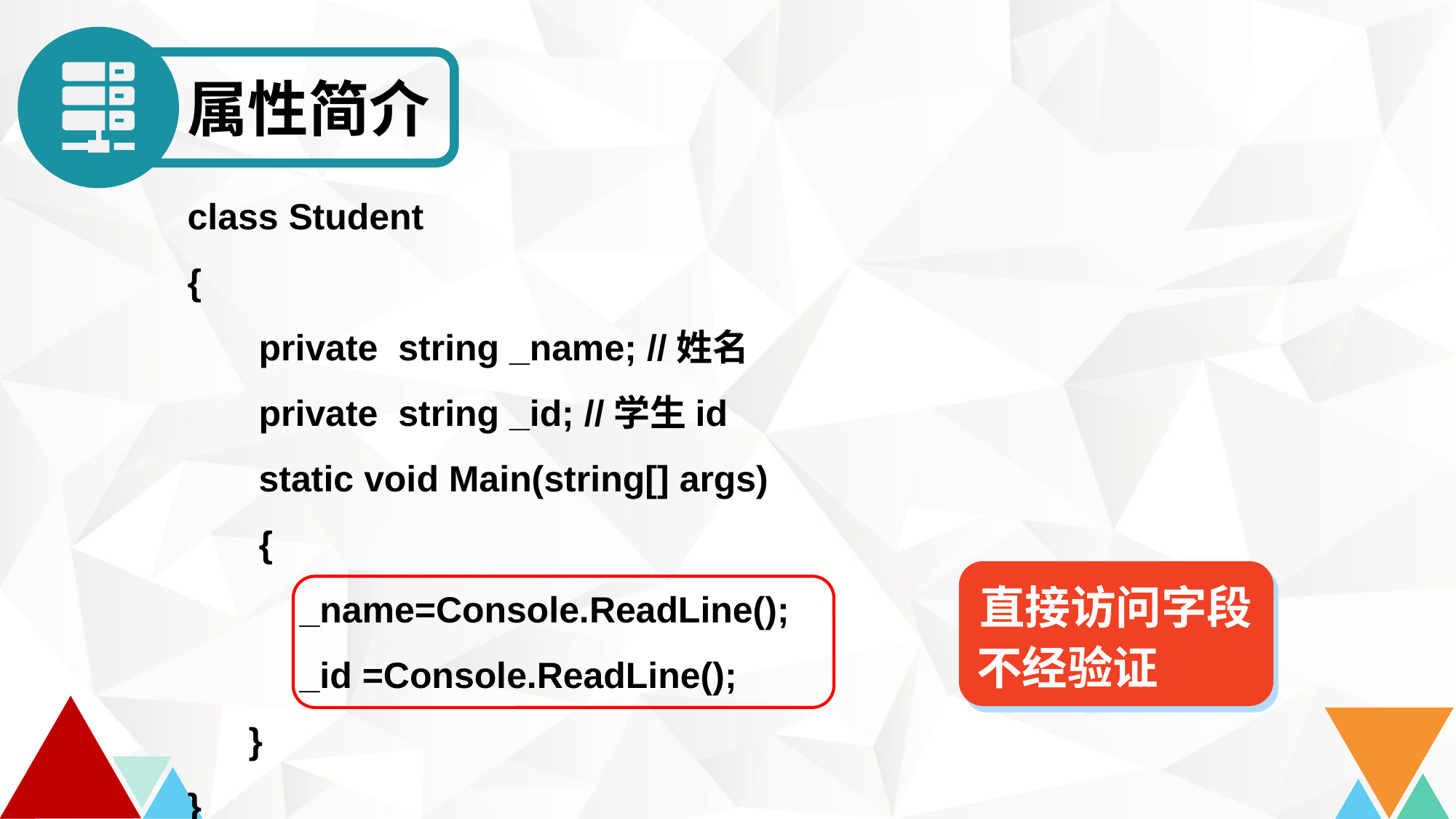

属性简介
class Student
{
       private  string _name; //姓名
       private  string _id; //学生id
       static void Main(string[] args)
       {
           _name=Console.ReadLine();
           _id =Console.ReadLine();
      }
}
直接访问字段
不经验证